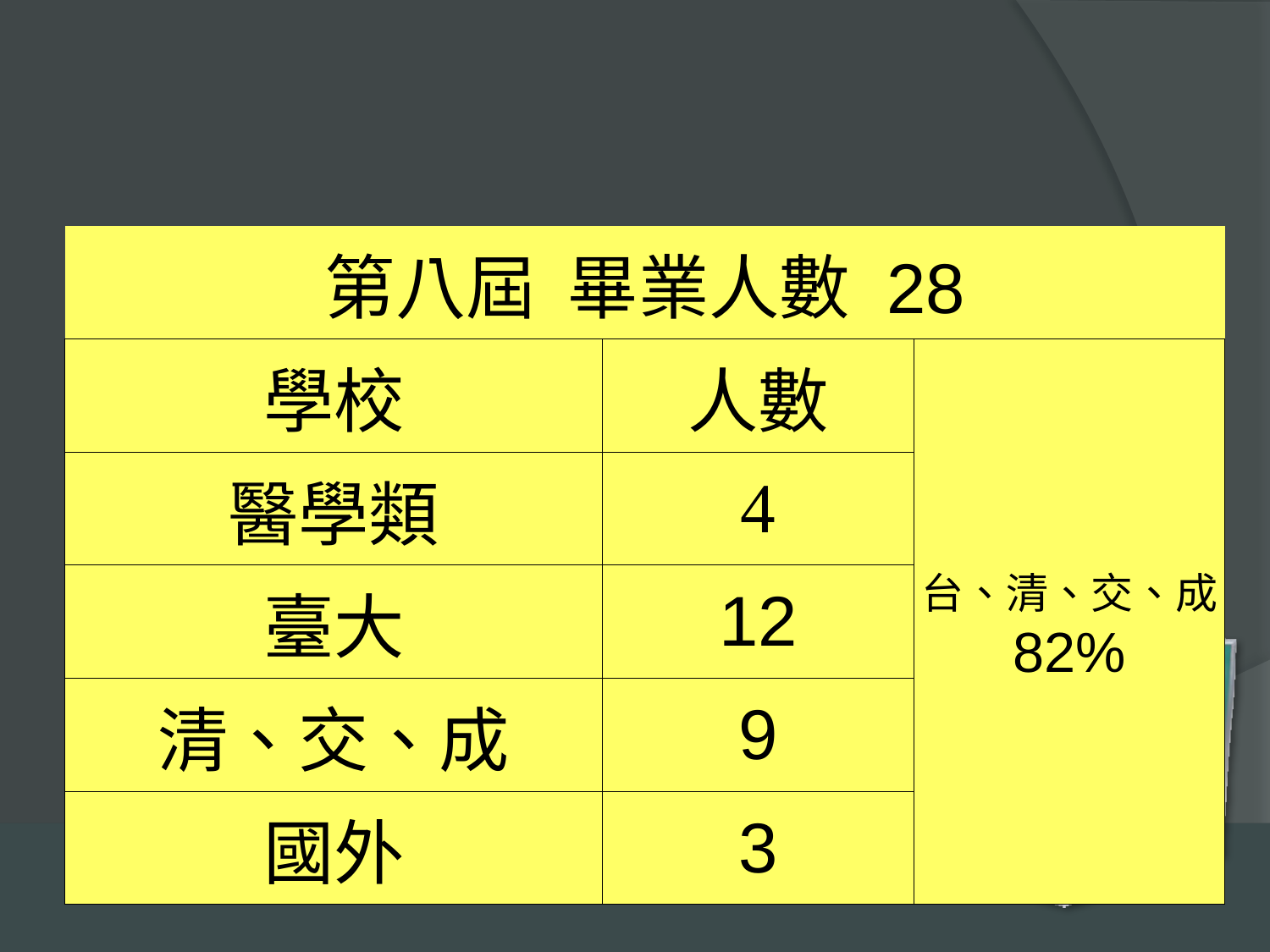

| 第八屆 畢業人數 28 |  |  |
| --- | --- | --- |
| 學校 | 人數 | 台、清、交、成 82% |
| 醫學類 | 4 |  |
| 臺大 | 12 |  |
| 清、交、成 | 9 |  |
| 國外 | 3 |  |